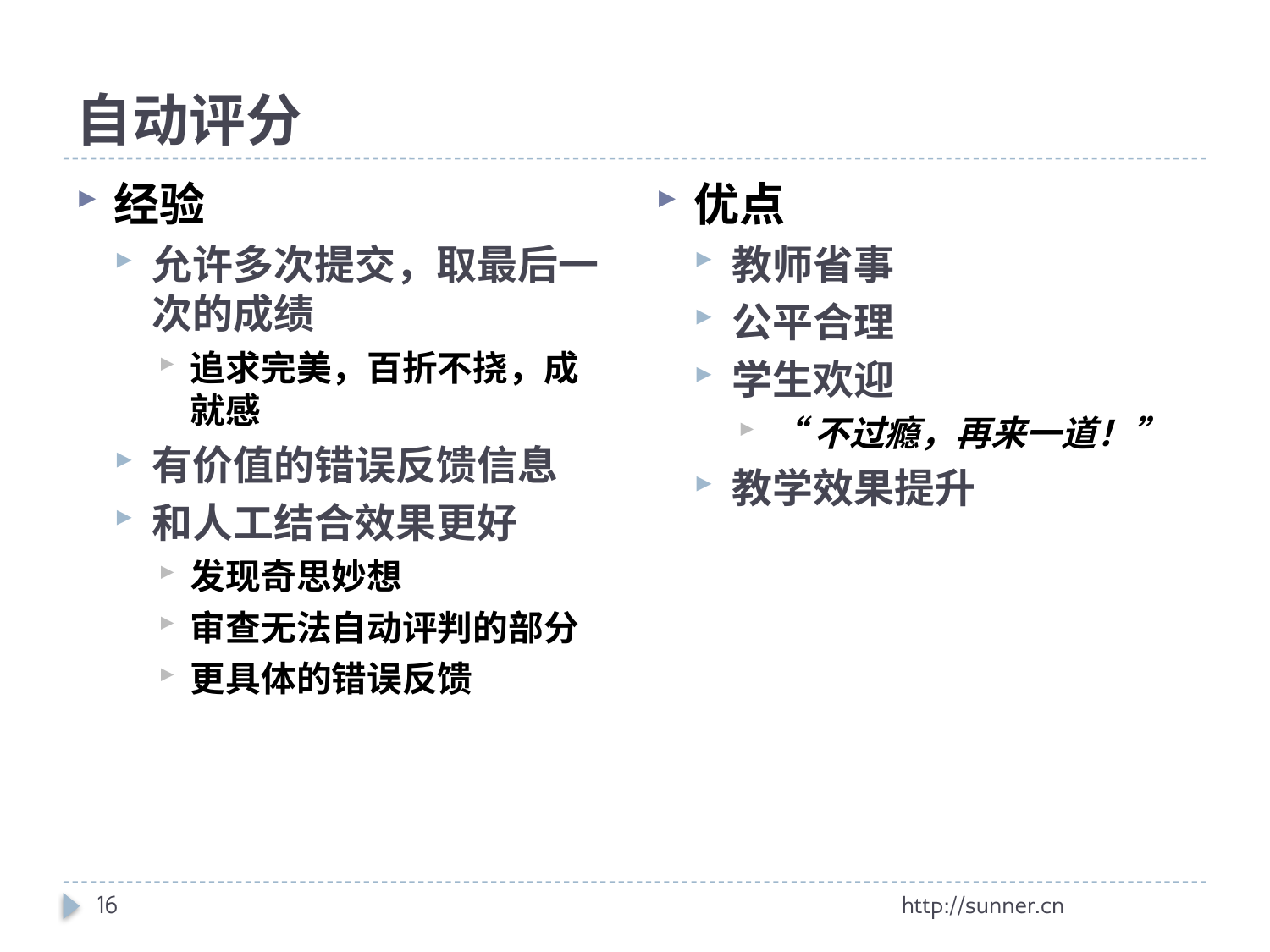

# 自动评分
优点
教师省事
公平合理
学生欢迎
“不过瘾，再来一道！”
教学效果提升

经验
允许多次提交，取最后一次的成绩
追求完美，百折不挠，成就感
有价值的错误反馈信息
和人工结合效果更好
发现奇思妙想
审查无法自动评判的部分
更具体的错误反馈

16
http://sunner.cn